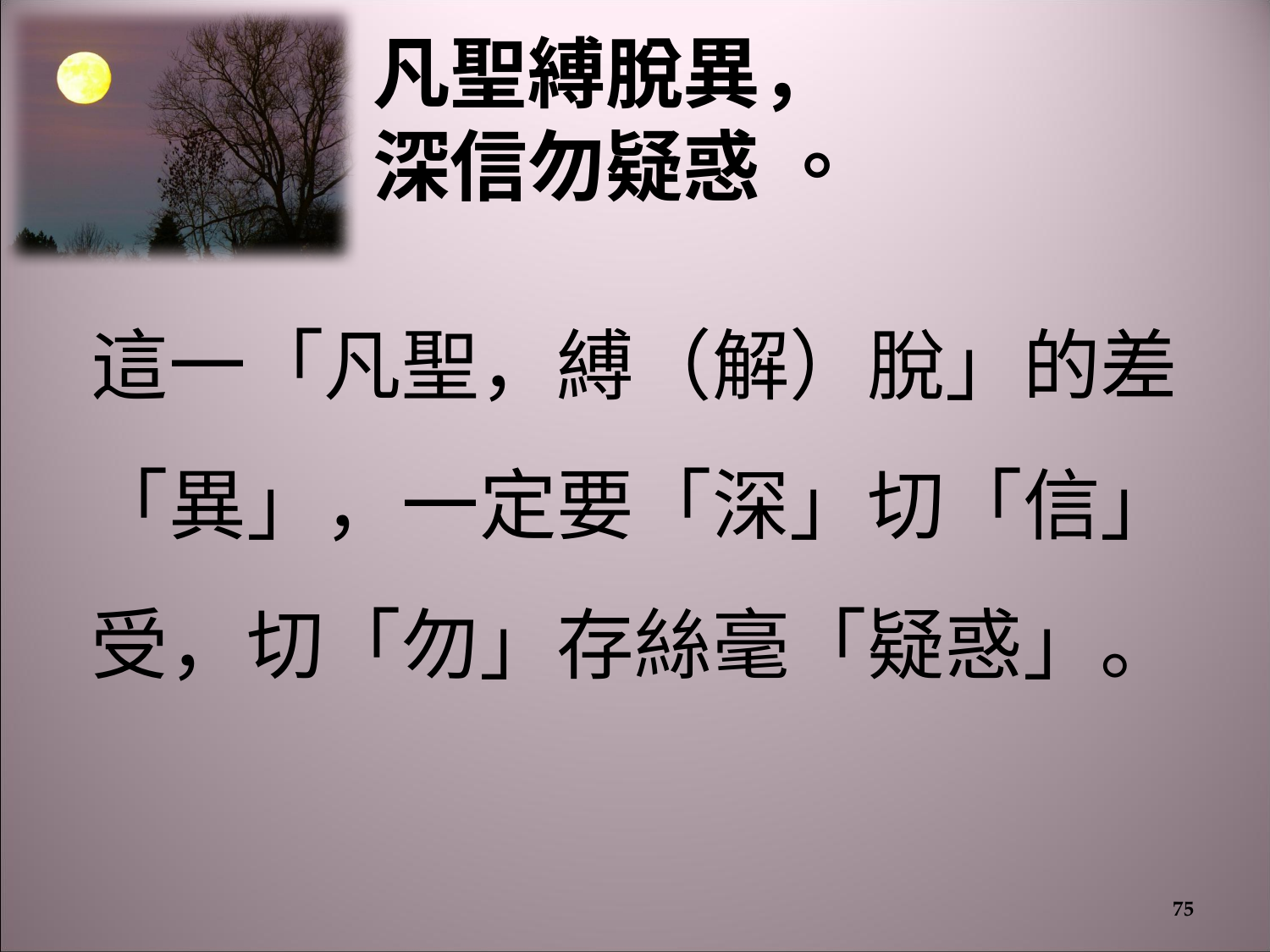

# 凡聖縛脫異， 深信勿疑惑 。
這一「凡聖，縛（解）脫」的差「異」，一定要「深」切「信」受，切「勿」存絲毫「疑惑」。
75